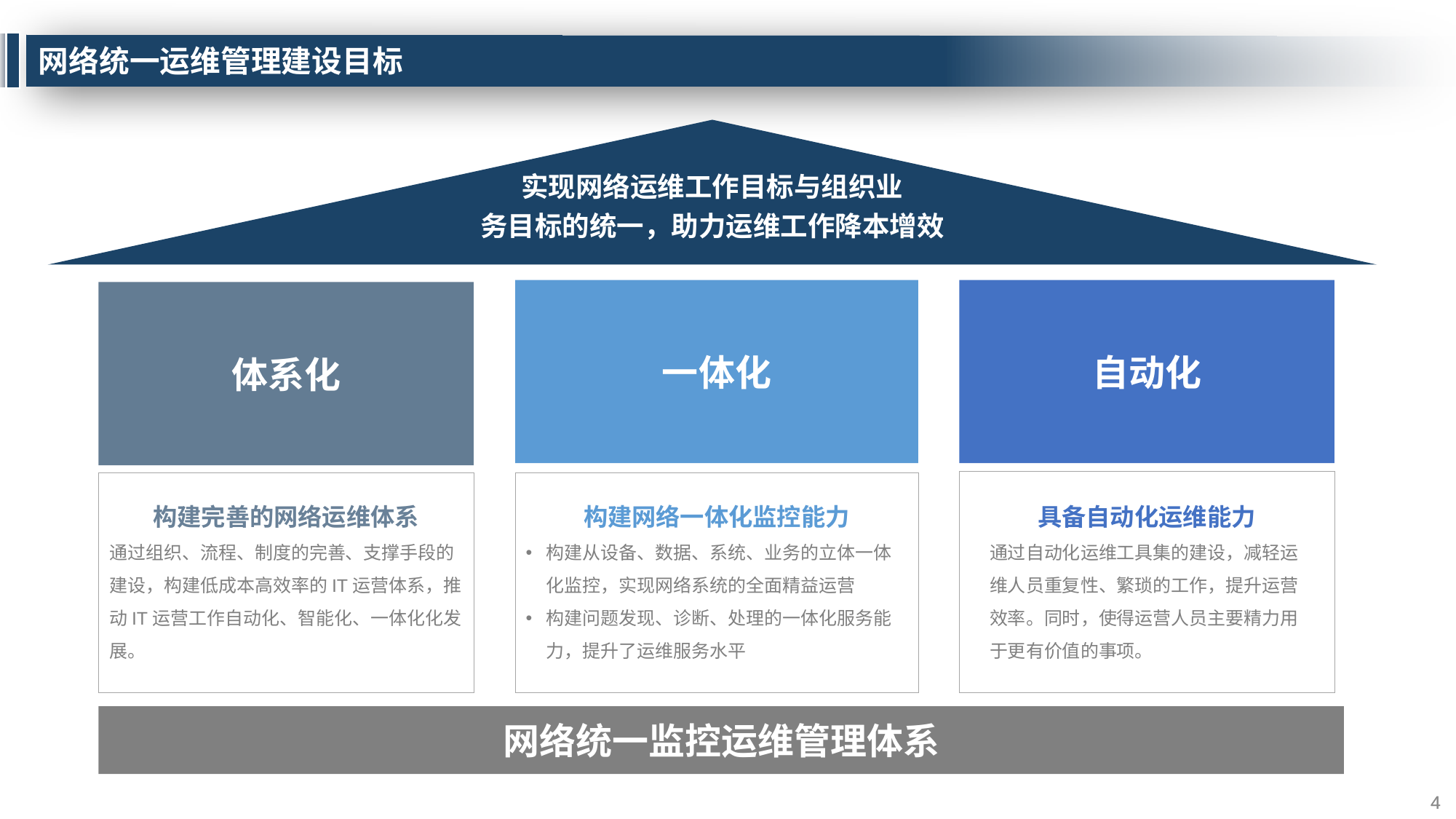

# 网络统一运维管理建设目标

实现网络运维工作目标与组织业
务目标的统一，助力运维工作降本增效

一体化
自动化
体系化

构建完善的网络运维体系
通过组织、流程、制度的完善、支撑手段的建设，构建低成本高效率的IT运营体系，推动IT运营工作自动化、智能化、一体化化发展。
构建网络一体化监控能力
构建从设备、数据、系统、业务的立体一体化监控，实现网络系统的全面精益运营
构建问题发现、诊断、处理的一体化服务能力，提升了运维服务水平
具备自动化运维能力
通过自动化运维工具集的建设，减轻运维人员重复性、繁琐的工作，提升运营效率。同时，使得运营人员主要精力用于更有价值的事项。
网络统一监控运维管理体系